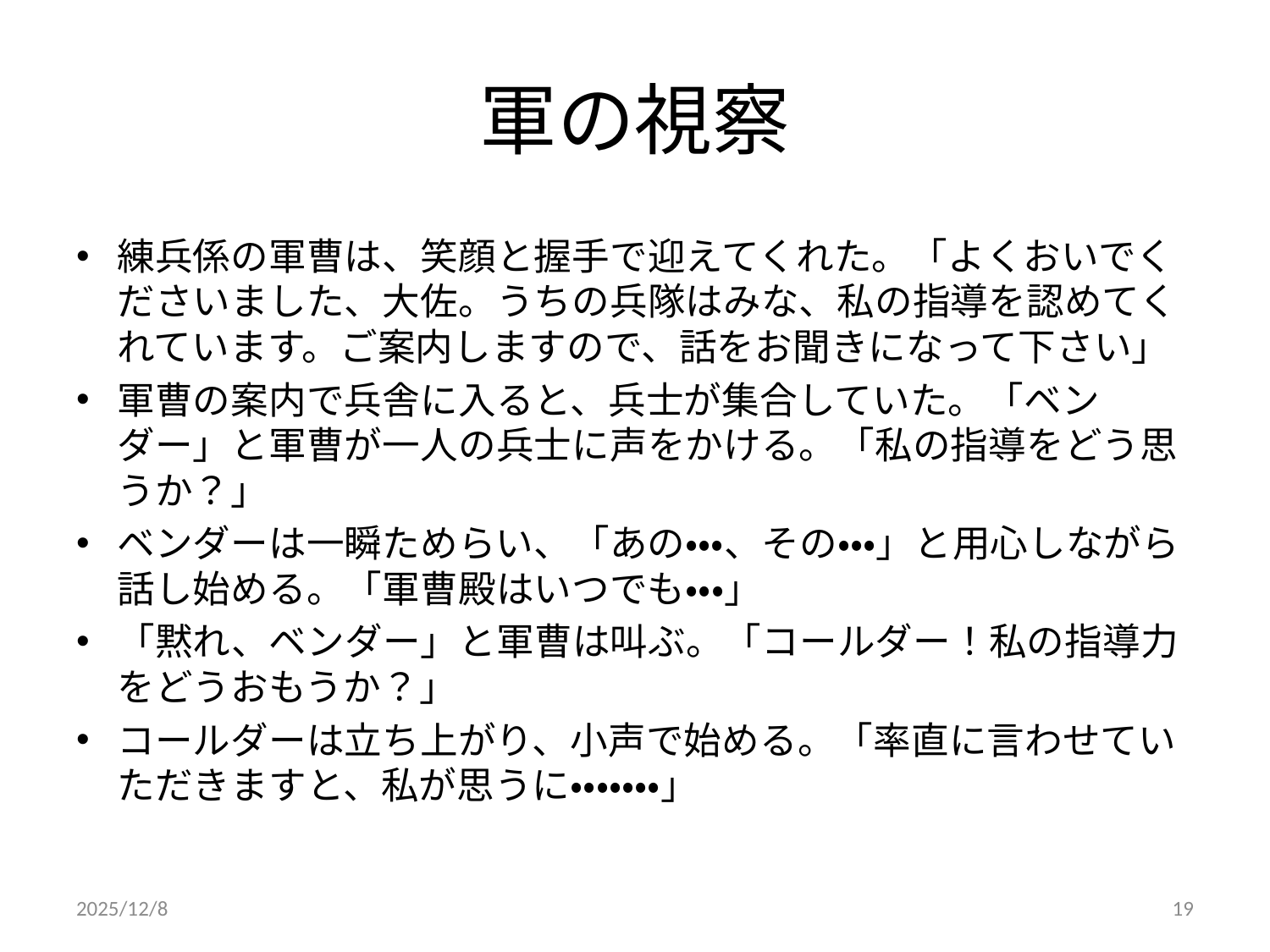

# 軍の視察
練兵係の軍曹は、笑顔と握手で迎えてくれた。「よくおいでくださいました、大佐。うちの兵隊はみな、私の指導を認めてくれています。ご案内しますので、話をお聞きになって下さい」
軍曹の案内で兵舎に入ると、兵士が集合していた。「ベンダー」と軍曹が一人の兵士に声をかける。「私の指導をどう思うか？」
ベンダーは一瞬ためらい、「あの・・・、その・・・」と用心しながら話し始める。「軍曹殿はいつでも・・・」
「黙れ、ベンダー」と軍曹は叫ぶ。「コールダー！私の指導力をどうおもうか？」
コールダーは立ち上がり、小声で始める。「率直に言わせていただきますと、私が思うに・・・・・・・」
2025/12/8
19